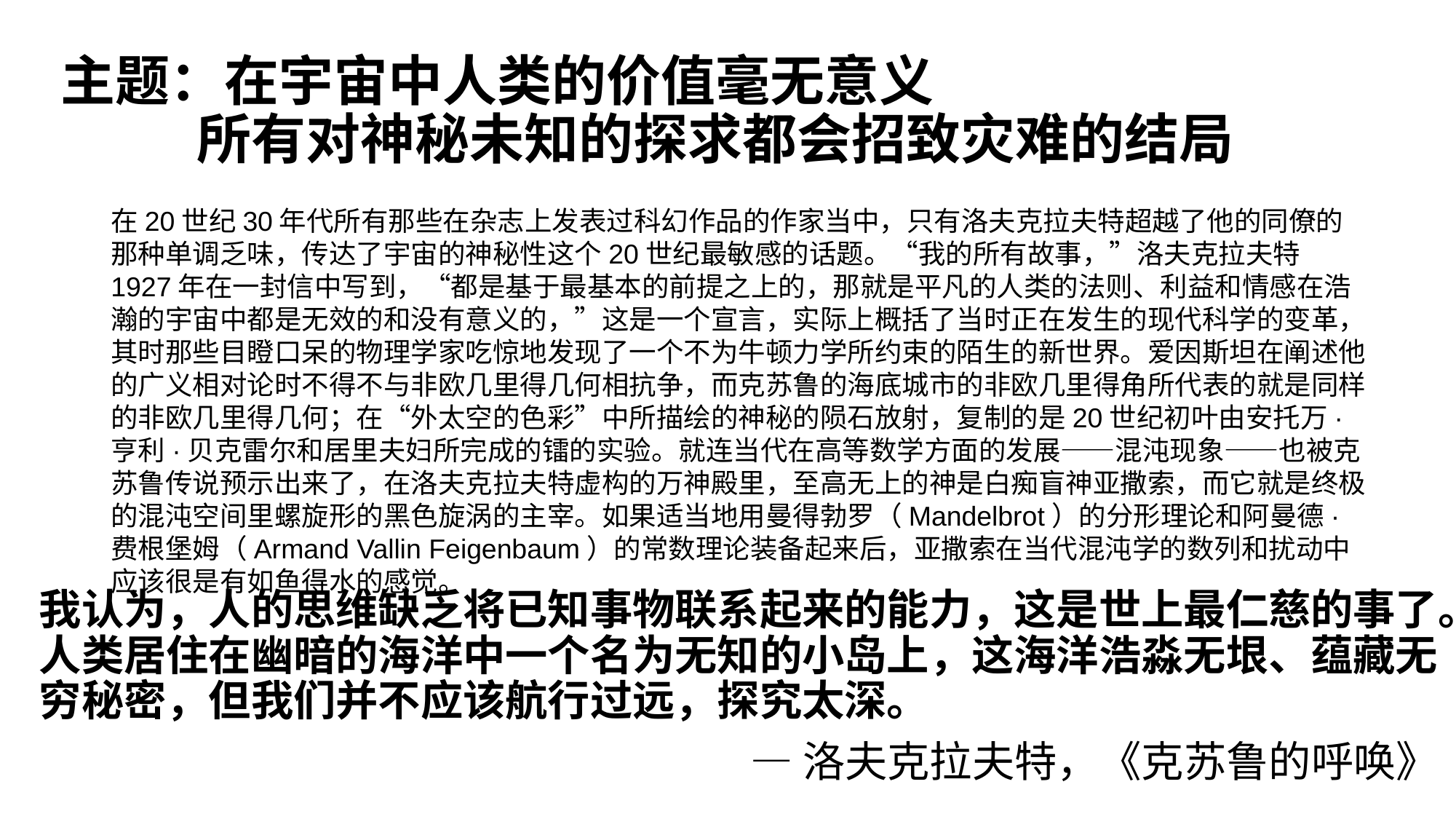

# 主题：在宇宙中人类的价值毫无意义 所有对神秘未知的探求都会招致灾难的结局
在20世纪30年代所有那些在杂志上发表过科幻作品的作家当中，只有洛夫克拉夫特超越了他的同僚的那种单调乏味，传达了宇宙的神秘性这个20世纪最敏感的话题。“我的所有故事，”洛夫克拉夫特1927年在一封信中写到，“都是基于最基本的前提之上的，那就是平凡的人类的法则、利益和情感在浩瀚的宇宙中都是无效的和没有意义的，”这是一个宣言，实际上概括了当时正在发生的现代科学的变革，其时那些目瞪口呆的物理学家吃惊地发现了一个不为牛顿力学所约束的陌生的新世界。爱因斯坦在阐述他的广义相对论时不得不与非欧几里得几何相抗争，而克苏鲁的海底城市的非欧几里得角所代表的就是同样的非欧几里得几何；在“外太空的色彩”中所描绘的神秘的陨石放射，复制的是20世纪初叶由安托万·亨利·贝克雷尔和居里夫妇所完成的镭的实验。就连当代在高等数学方面的发展——混沌现象——也被克苏鲁传说预示出来了，在洛夫克拉夫特虚构的万神殿里，至高无上的神是白痴盲神亚撒索，而它就是终极的混沌空间里螺旋形的黑色旋涡的主宰。如果适当地用曼得勃罗（Mandelbrot）的分形理论和阿曼德·费根堡姆（Armand Vallin Feigenbaum）的常数理论装备起来后，亚撒索在当代混沌学的数列和扰动中应该很是有如鱼得水的感觉。
我认为，人的思维缺乏将已知事物联系起来的能力，这是世上最仁慈的事了。人类居住在幽暗的海洋中一个名为无知的小岛上，这海洋浩淼无垠、蕴藏无穷秘密，但我们并不应该航行过远，探究太深。
—洛夫克拉夫特，《克苏鲁的呼唤》